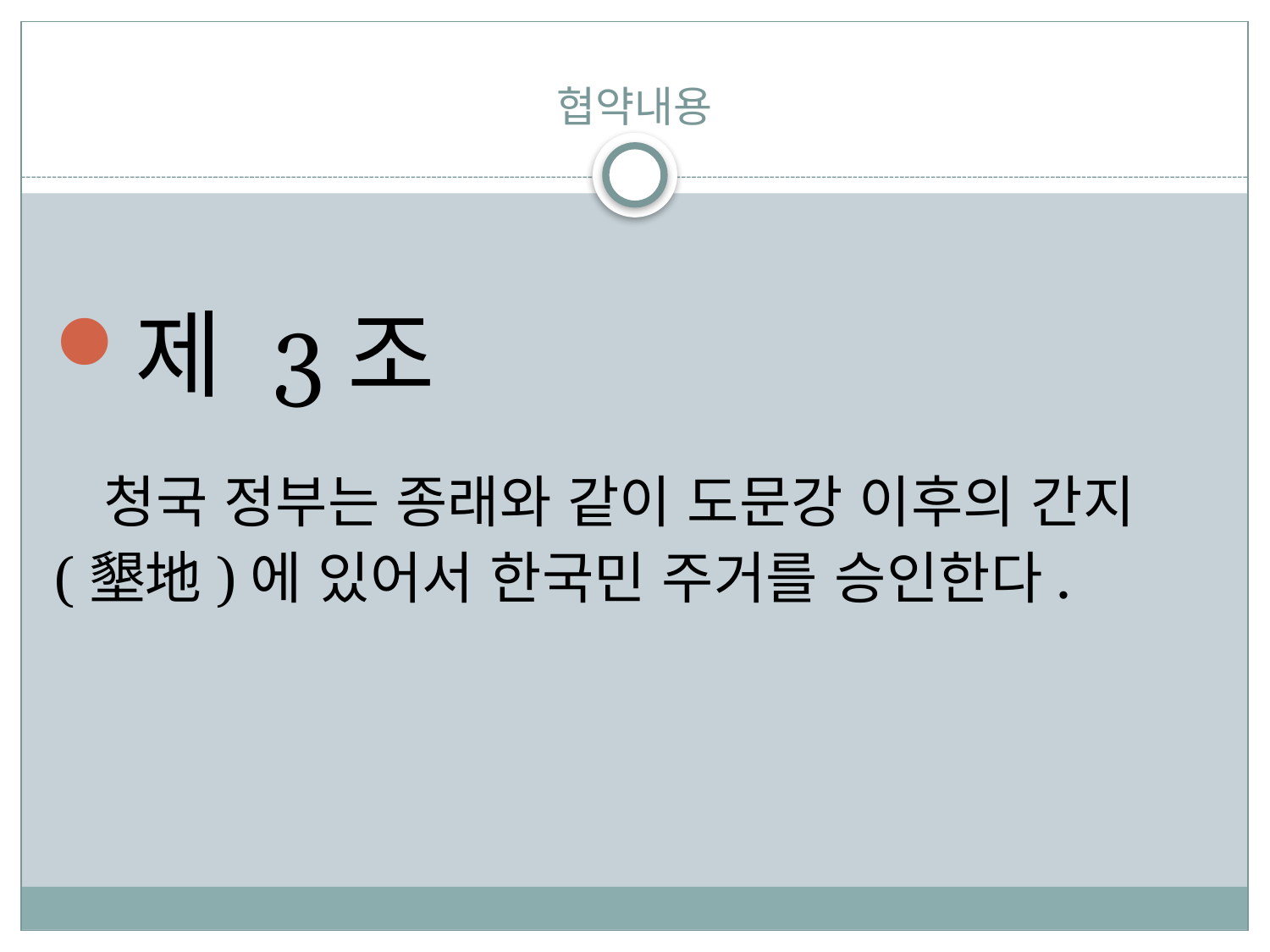

# 협약내용

제 3조
 청국 정부는 종래와 같이 도문강 이후의 간지(墾地)에 있어서 한국민 주거를 승인한다.